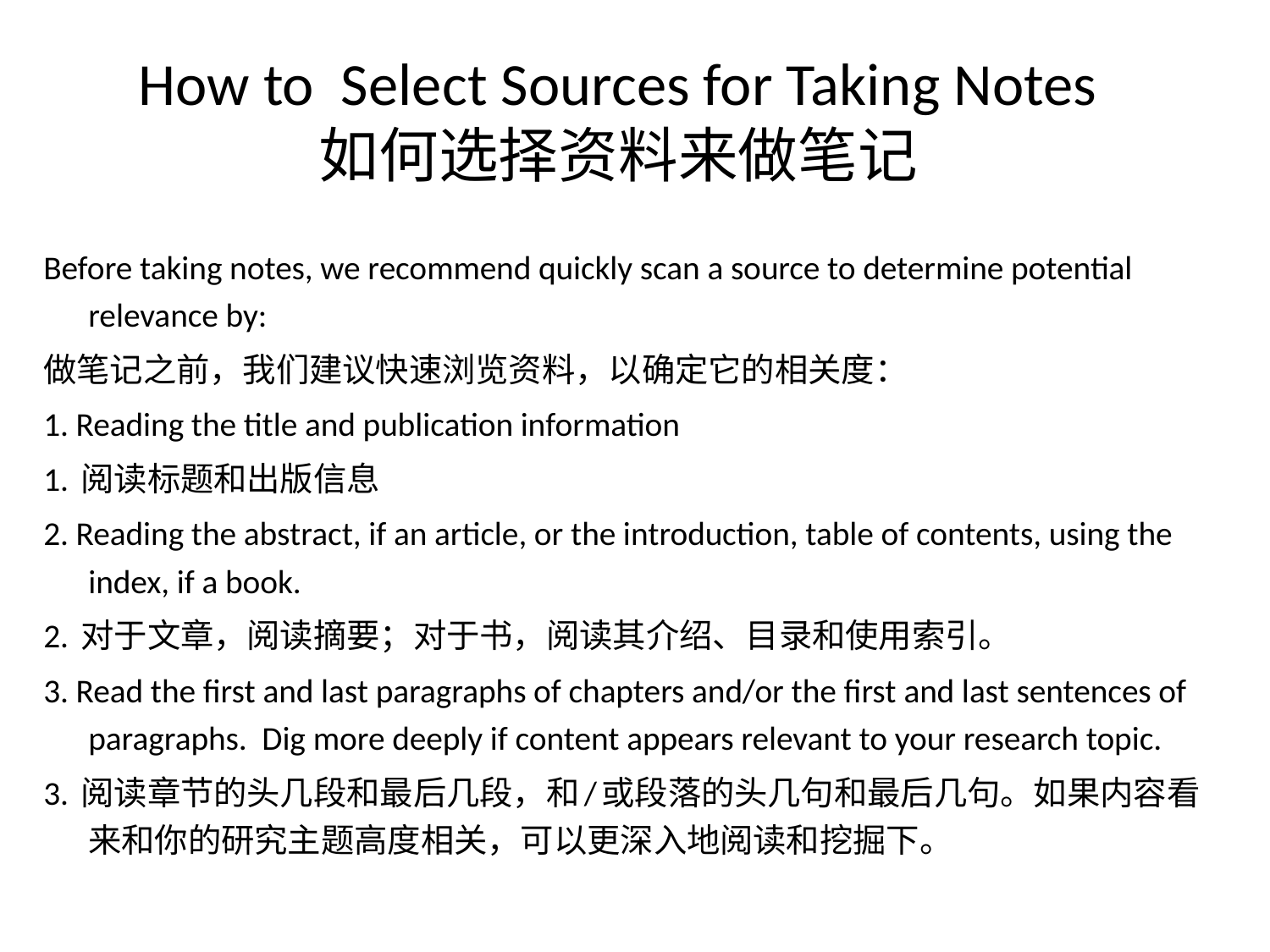

# How to  Select Sources for Taking Notes 如何选择资料来做笔记
Before taking notes, we recommend quickly scan a source to determine potential relevance by:
做笔记之前，我们建议快速浏览资料，以确定它的相关度：
1. Reading the title and publication information
1. 阅读标题和出版信息
2. Reading the abstract, if an article, or the introduction, table of contents, using the index, if a book.
2. 对于文章，阅读摘要；对于书，阅读其介绍、目录和使用索引。
3. Read the first and last paragraphs of chapters and/or the first and last sentences of paragraphs.  Dig more deeply if content appears relevant to your research topic.
3. 阅读章节的头几段和最后几段，和/或段落的头几句和最后几句。如果内容看来和你的研究主题高度相关，可以更深入地阅读和挖掘下。